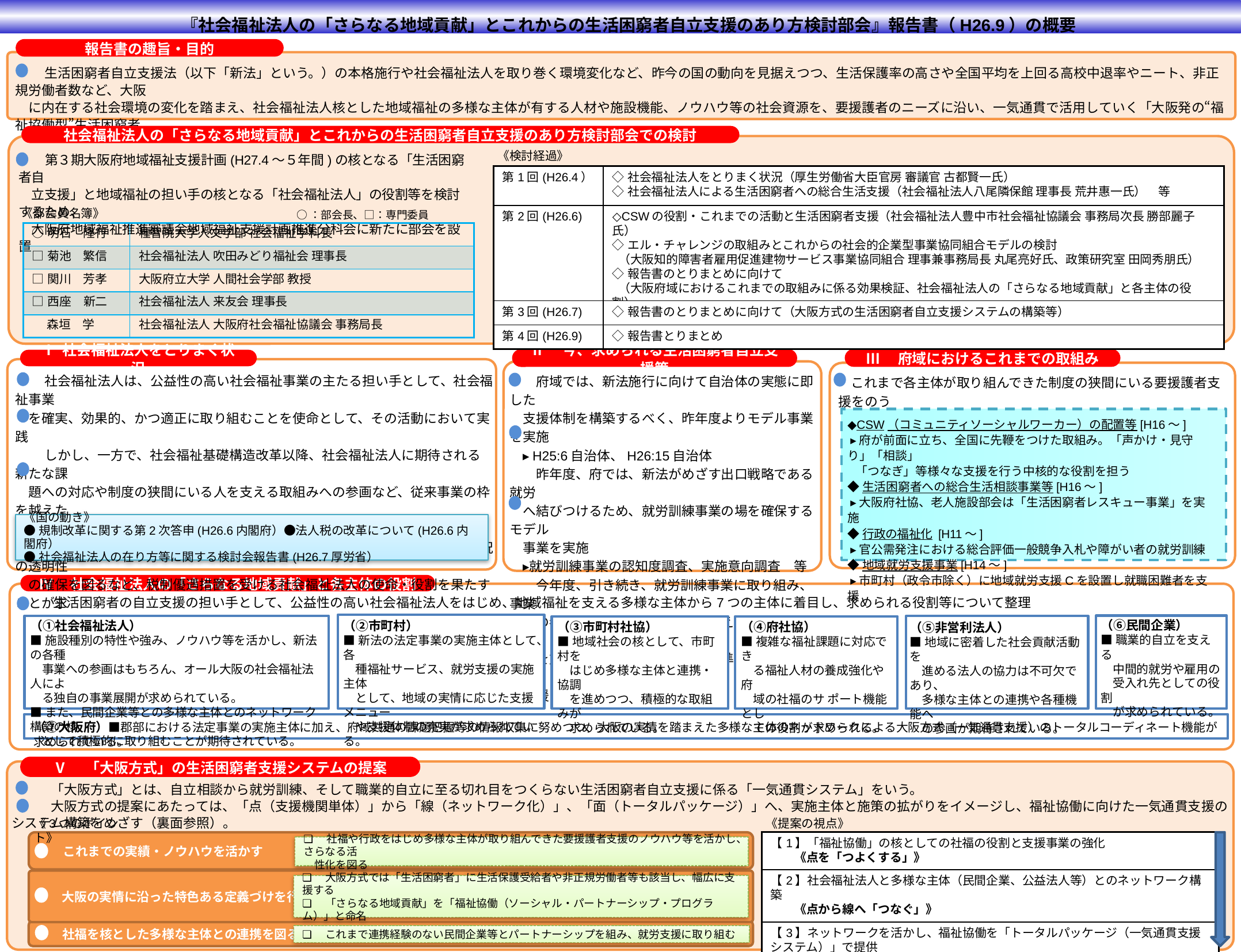

『社会福祉法人の「さらなる地域貢献」とこれからの生活困窮者自立支援のあり方検討部会』報告書（H26.9）の概要
報告書の趣旨・目的

　 　生活困窮者自立支援法（以下「新法」という。）の本格施行や社会福祉法人を取り巻く環境変化など、昨今の国の動向を見据えつつ、生活保護率の高さや全国平均を上回る高校中退率やニート、非正規労働者数など、大阪
　に内在する社会環境の変化を踏まえ、社会福祉法人核とした地域福祉の多様な主体が有する人材や施設機能、ノウハウ等の社会資源を、要援護者のニーズに沿い、一気通貫で活用していく「大阪発の“福祉協働型”生活困窮者
　自立支援システム」の構築をめざす

社会福祉法人の「さらなる地域貢献」とこれからの生活困窮者自立支援のあり方検討部会での検討

　　第３期大阪府地域福祉支援計画(H27.4～５年間)の核となる「生活困窮者自
　立支援」と地域福祉の担い手の核となる「社会福祉法人」の役割等を検討するため、
　大阪府地域福祉推進審議会地域福祉支援計画推進分科会に新たに部会を設置
《検討経過》

| 第1回(H26.4） | ◇社会福祉法人をとりまく状況（厚生労働省大臣官房 審議官 古都賢一氏） ◇社会福祉法人による生活困窮者への総合生活支援（社会福祉法人八尾隣保館 理事長 荒井惠一氏）　等 |
| --- | --- |
| 第2回(H26.6) | ◇CSWの役割・これまでの活動と生活困窮者支援（社会福祉法人豊中市社会福祉協議会 事務局次長 勝部麗子氏） ◇エル・チャレンジの取組みとこれからの社会的企業型事業協同組合モデルの検討 （大阪知的障害者雇用促進建物サービス事業協同組合 理事兼事務局長 丸尾亮好氏、政策研究室 田岡秀朋氏） ◇報告書のとりまとめに向けて （大阪府域におけるこれまでの取組みに係る効果検証、社会福祉法人の「さらなる地域貢献」と各主体の役割） |
| 第3回(H26.7) | ◇報告書のとりまとめに向けて（大阪方式の生活困窮者自立支援システムの構築等） |
| 第4回(H26.9) | ◇報告書とりまとめ |
《部会員名簿》
○：部会長、□：専門委員
| ○明石　隆行 | 種智院大学人文学部 社会福祉学科長 |
| --- | --- |
| □菊池　繁信 | 社会福祉法人 吹田みどり福祉会 理事長 |
| □関川　芳孝 | 大阪府立大学 人間社会学部 教授 |
| □西座　新二 | 社会福祉法人 来友会 理事長 |
| 森垣　学 | 社会福祉法人 大阪府社会福祉協議会 事務局長 |
Ⅲ　府域におけるこれまでの取組み
Ⅱ　今、求められる生活困窮者自立支援策
Ⅰ 社会福祉法人をとりまく状況

　　 社会福祉法人は、公益性の高い社会福祉事業の主たる担い手として、社会福祉事業
　を確実、効果的、かつ適正に取り組むことを使命として、その活動において実践
　　 しかし、一方で、社会福祉基礎構造改革以降、社会福祉法人に期待される新たな課
　題への対応や制度の狭間にいる人を支える取組みへの参画など、従来事業の枠を越えた
　取組みは、未だ十分と言えるものになっていない
　　 さらに、内部留保のあり方や有効活用を喫緊の課題として検討し、財務状況の透明性
　の確保を図るなど、税制優遇措置を受ける社会福祉法人の使命・役割を果たすことが求
　められている

　　府域では、新法施行に向けて自治体の実態に即した
　支援体制を構築するべく、昨年度よりモデル事業を実施
　▸H25:6自治体、H26:15自治体
　　昨年度、府では、新法がめざす出口戦略である就労
　へ結びつけるため、就労訓練事業の場を確保するモデル
　事業を実施
　▸就労訓練事業の認知度調査、実施意向調査　等
　　今年度、引き続き、就労訓練事業に取り組み、事業
　所の参画促進と課題等を整理。加えて、郡部の一部町
　村を対象に、自立相談支援、就労準備支援、家計相談
　支援に係るモデル事業を実施
   これまで各主体が取り組んできた制度の狭間にいる要援護者支援をのう
　ち、主な取組みを抽出し、効果検証

◆CSW（コミュニティソーシャルワーカー）の配置等[H16～]
 ▸府が前面に立ち、全国に先鞭をつけた取組み。「声かけ・見守り」「相談」
  「つなぎ」等様々な支援を行う中核的な役割を担う
◆生活困窮者への総合生活相談事業等[H16～]
 ▸大阪府社協、老人施設部会は「生活困窮者レスキュー事業」を実施
◆行政の福祉化 [H11～]
 ▸官公需発注における総合評価一般競争入札や障がい者の就労訓練
◆地域就労支援事業[H14～]
 ▸市町村（政令市除く）に地域就労支援Cを設置し就職困難者を支援

《国の動き》
●規制改革に関する第2次答申(H26.6内閣府）●法人税の改革について(H26.6内閣府）
●社会福祉法人の在り方等に関する検討会報告書(H26.7厚労省）
Ⅳ　社会福祉法人の「さらなる地域貢献」と各主体の役割

　　　生活困窮者の自立支援の担い手として、公益性の高い社会福祉法人をはじめ、地域福祉を支える多様な主体から7つの主体に着目し、求められる役割等について整理

（⑥民間企業）
■職業的自立を支える
　中間的就労や雇用の
　受入れ先としての役割
　が求められている。
（②市町村）
■新法の法定事業の実施主体として、各
　種福祉サービス、就労支援の実施主体
　として、地域の実情に応じた支援メニュー
　や支援体制の充実が求められている。
（①社会福祉法人）
■施設種別の特性や強み、ノウハウ等を活かし、新法の各種
　事業への参画はもちろん、オール大阪の社会福祉法人によ
　る独自の事業展開が求められている。
■また、民間企業等との多様な主体とのネットワーク構築の核
　として積極的に取り組むことが期待されている。

（④府社協）
■複雑な福祉課題に対応でき
　る福祉人材の養成強化や府
　域の社福のサ ポート機能とし
　ての役割が求められる。

（③市町村社協）
■地域社会の核として、市町村を
　はじめ多様な主体と連携・協調
　を進めつつ、積極的な取組みが
　求められている。
（⑤非営利法人）
■地域に密着した社会貢献活動を
　進める法人の協力は不可欠であり、
　多様な主体との連携や各種機能へ
　の参画が期待されている。

（⑦大阪府）■郡部における法定事業の実施主体に加え、府域共通の課題把握等の情報収集に努めつつ、大阪の実情を踏まえた多様な主体のネットワークによる大阪方式（一気通貫支援）のトータルコーディネート機能が求められている。
Ⅴ　「大阪方式」の生活困窮者支援システムの提案

　　　「大阪方式」とは、自立相談から就労訓練、そして職業的自立に至る切れ目をつくらない生活困窮者自立支援に係る「一気通貫システム」をいう。
　　　大阪方式の提案にあたっては、「点（支援機関単体）」から「線（ネットワーク化）」、「面（トータルパッケージ）」へ、実施主体と施策の拡がりをイメージし、福祉協働に向けた一気通貫支援のシステム構築をめざす（裏面参照）。

《3つのポイント》
《提案の視点》
| 【1】「福祉協働」の核としての社福の役割と支援事業の強化 　　《点を「つよくする」》 |
| --- |
| 【2】社会福祉法人と多様な主体（民間企業、公益法人等）とのネットワーク構築 　　《点から線へ「つなぐ」》 |
| 【3】ネットワークを活かし、福祉協働を「トータルパッケージ（一気通貫支援システム）」で提供　 　　《線を面へ「ひろげる」》 |

　　これまでの実績・ノウハウを活かす
❏　社福や行政をはじめ多様な主体が取り組んできた要援護者支援のノウハウ等を活かし、さらなる活
　性化を図る

　　大阪の実情に沿った特色ある定義づけを行う
❏　大阪方式では「生活困窮者」に生活保護受給者や非正規労働者等も該当し、幅広に支援する
❏　「さらなる地域貢献」を「福祉協働（ソーシャル・パートナーシップ・プログラム）」と命名

　　社福を核とした多様な主体との連携を図る

❏　これまで連携経験のない民間企業等とパートナーシップを組み、就労支援に取り組む